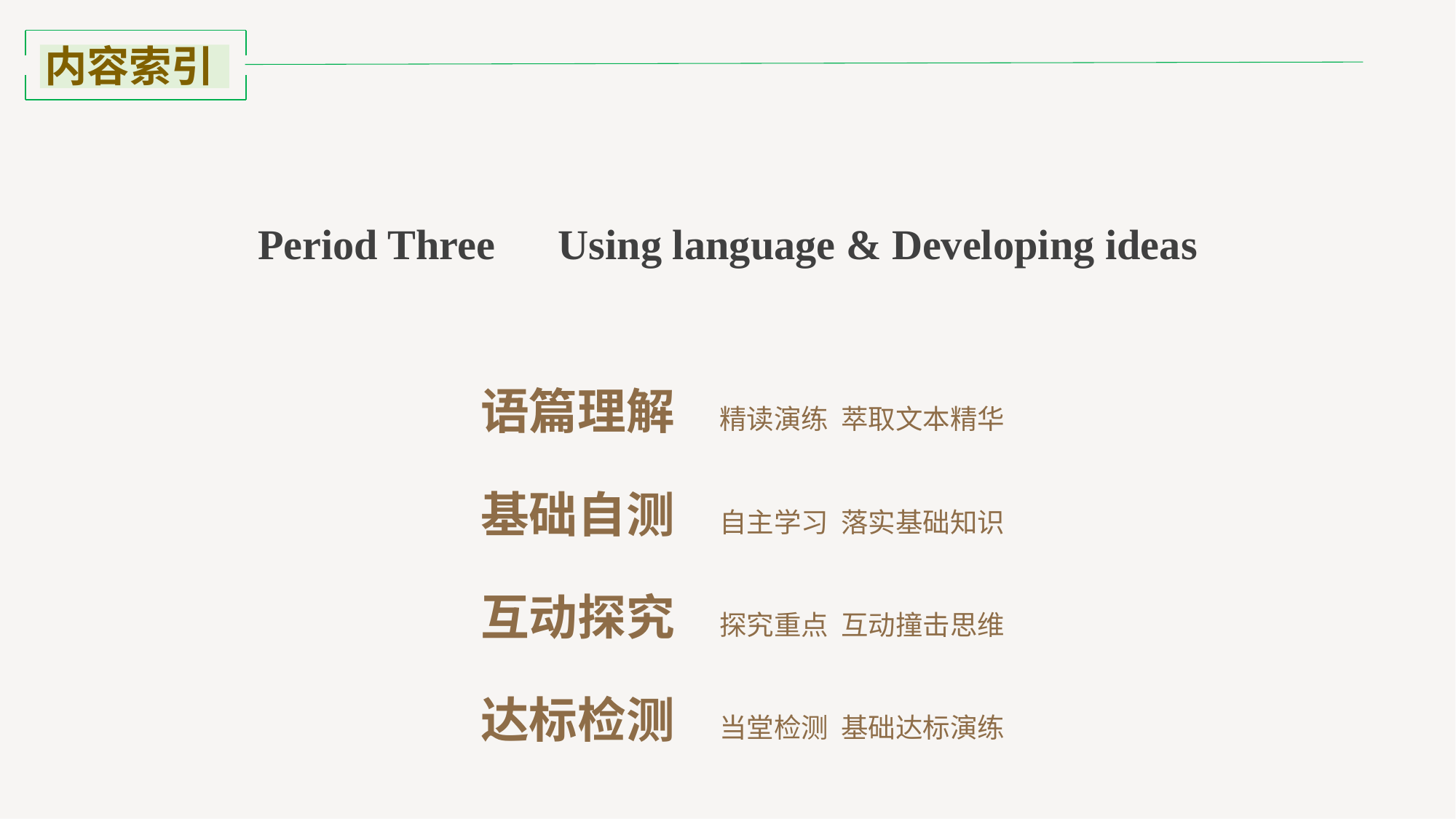

内容索引
Period Three　Using language & Developing ideas
语篇理解    精读演练  萃取文本精华
基础自测    自主学习  落实基础知识
互动探究    探究重点  互动撞击思维
达标检测    当堂检测  基础达标演练